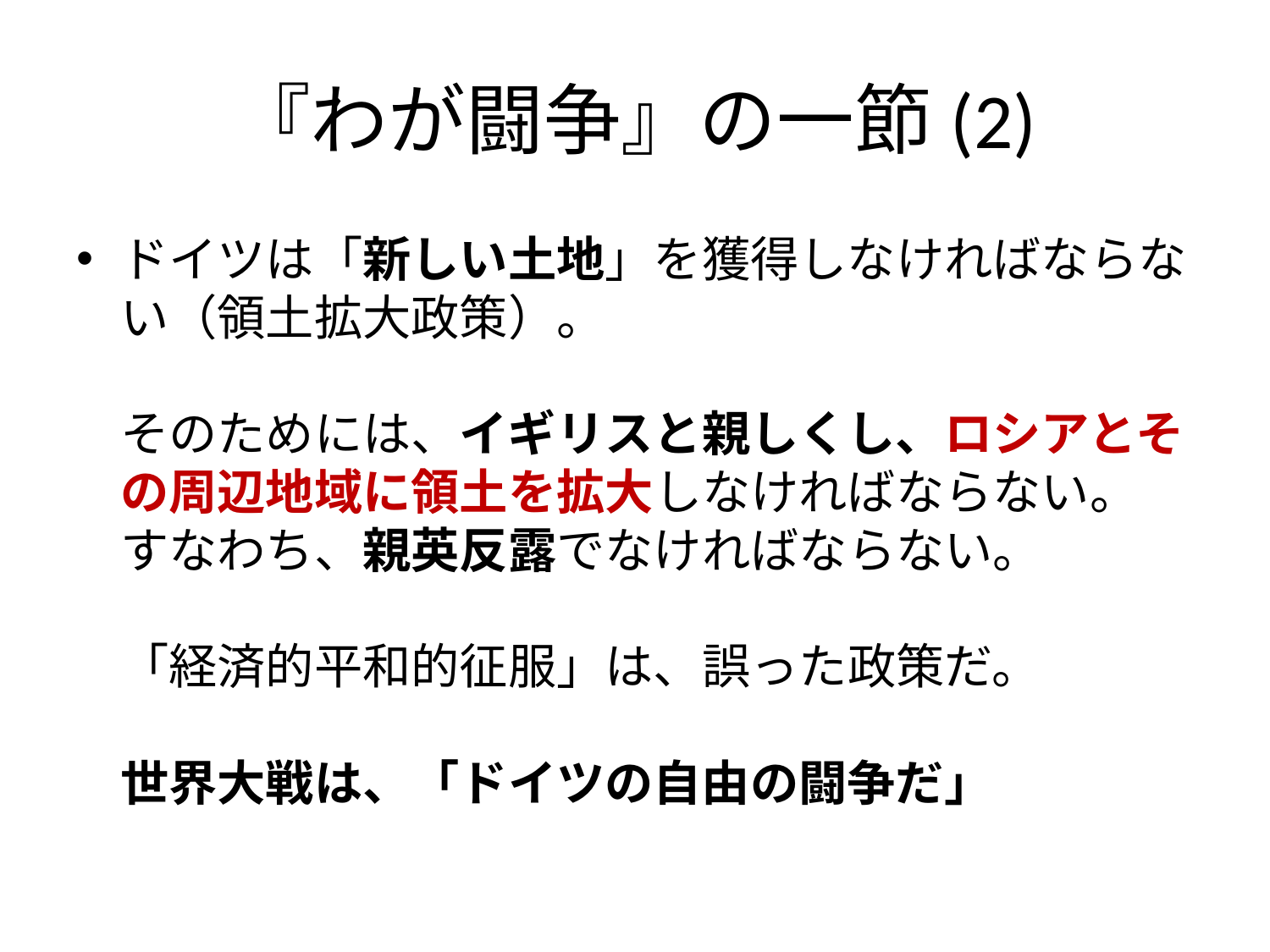

# 『わが闘争』の一節(2)
ドイツは「新しい土地」を獲得しなければならない（領土拡大政策）。
そのためには、イギリスと親しくし、ロシアとその周辺地域に領土を拡大しなければならない。
すなわち、親英反露でなければならない。
「経済的平和的征服」は、誤った政策だ。
世界大戦は、「ドイツの自由の闘争だ」